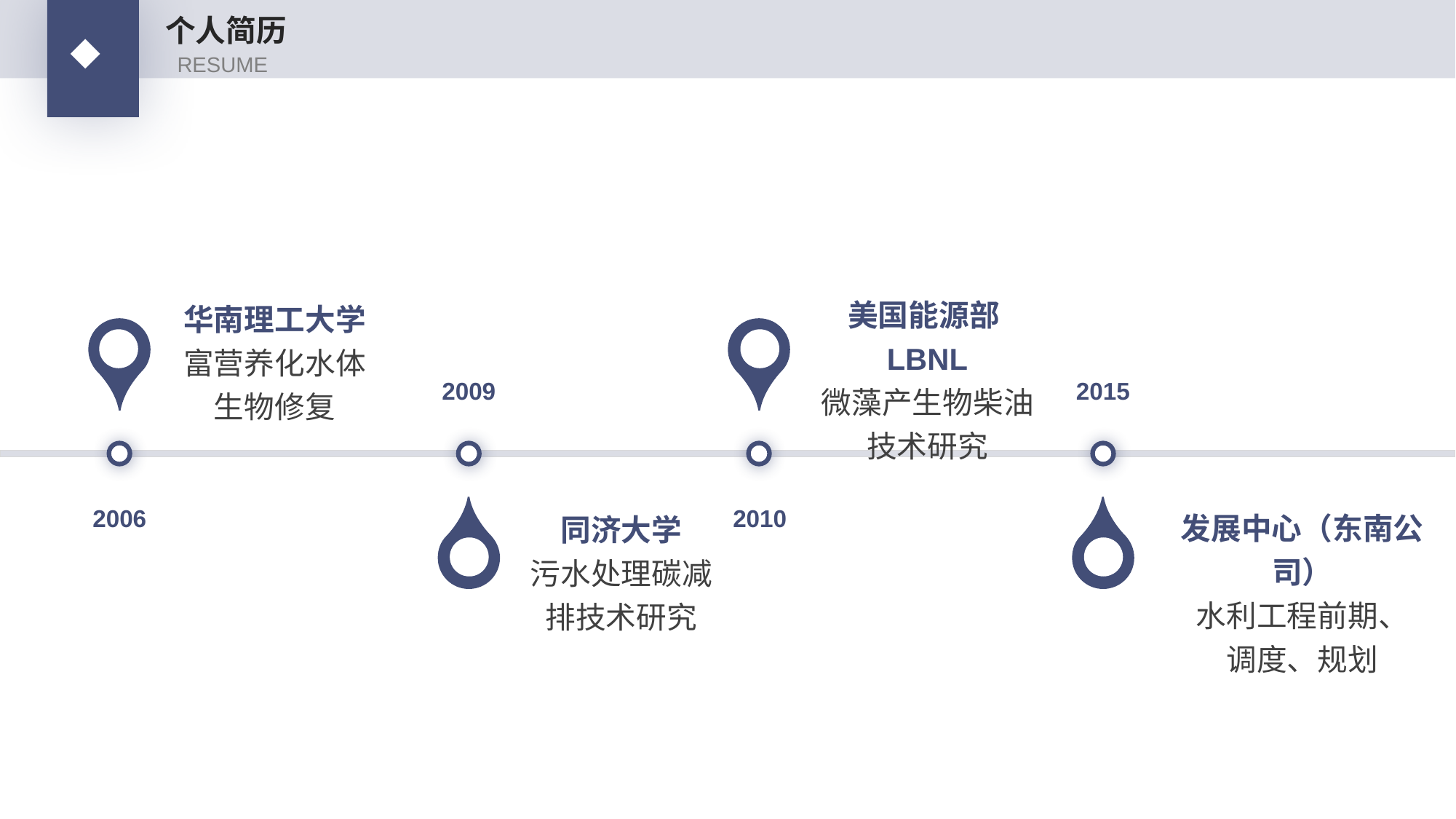

个人简历
RESUME
美国能源部LBNL
微藻产生物柴油技术研究
华南理工大学
富营养化水体生物修复

2009
2015

发展中心（东南公司）
水利工程前期、
调度、规划
2006
同济大学
污水处理碳减排技术研究
2010